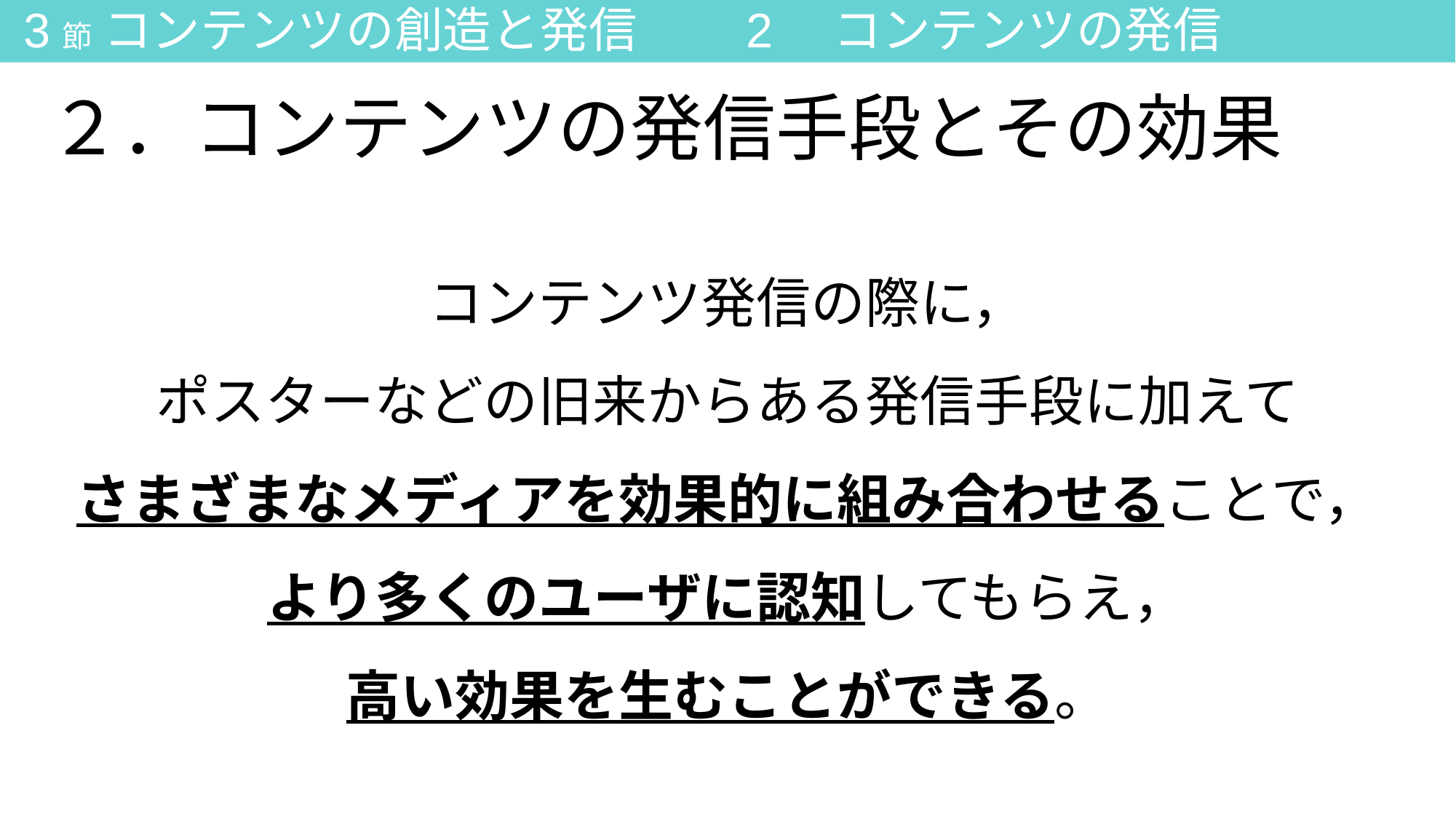

3節 コンテンツの創造と発信　　2　コンテンツの発信
# ２．コンテンツの発信手段とその効果
コンテンツ発信の際に，
ポスターなどの旧来からある発信手段に加えて
さまざまなメディアを効果的に組み合わせることで，
より多くのユーザに認知してもらえ，
高い効果を生むことができる。